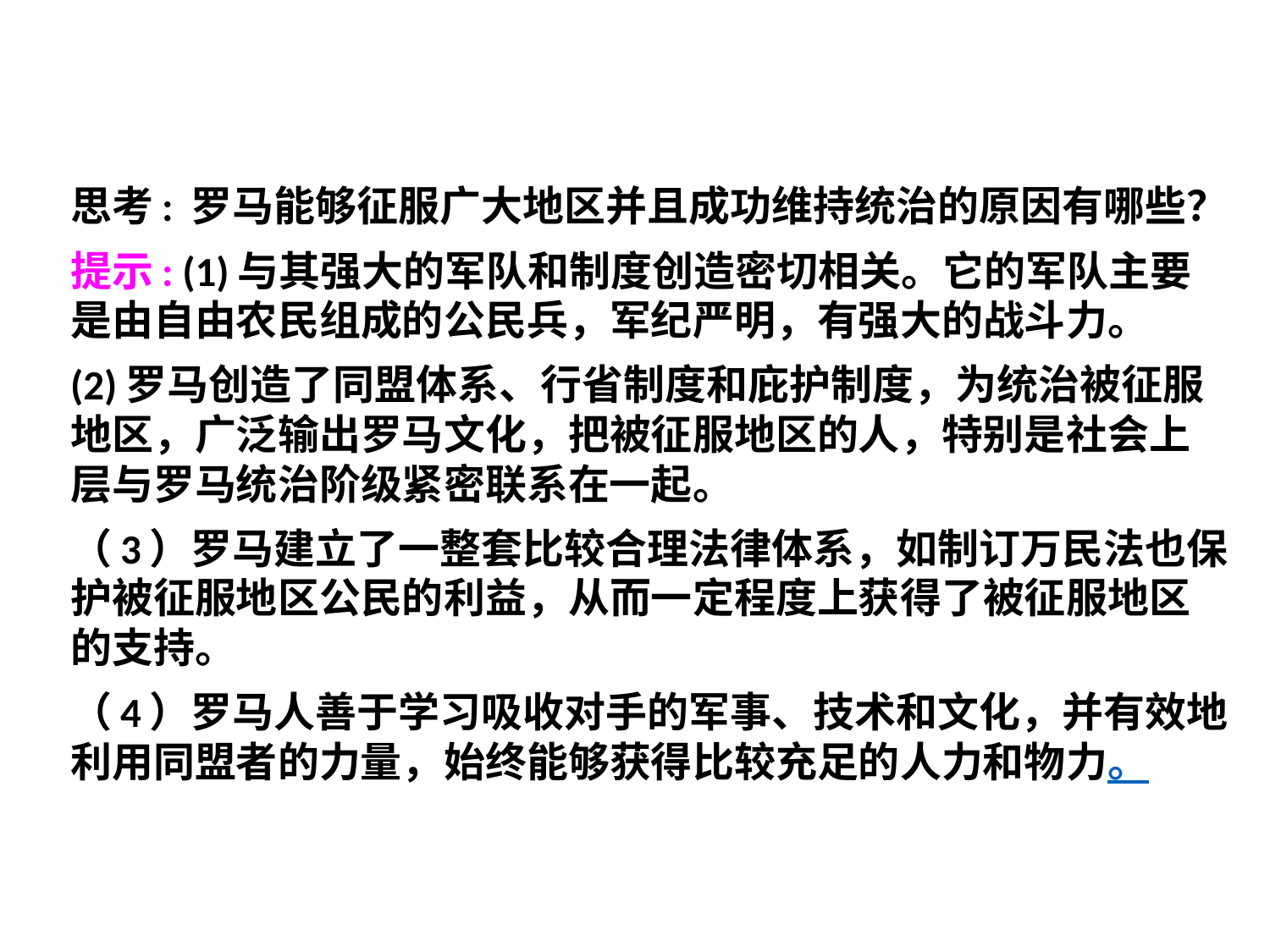

思考: 罗马能够征服广大地区并且成功维持统治的原因有哪些？
提示: (1)与其强大的军队和制度创造密切相关。它的军队主要是由自由农民组成的公民兵，军纪严明，有强大的战斗力。
(2)罗马创造了同盟体系、行省制度和庇护制度，为统治被征服地区，广泛输出罗马文化，把被征服地区的人，特别是社会上层与罗马统治阶级紧密联系在一起。
（3）罗马建立了一整套比较合理法律体系，如制订万民法也保护被征服地区公民的利益，从而一定程度上获得了被征服地区的支持。
（4）罗马人善于学习吸收对手的军事、技术和文化，并有效地利用同盟者的力量，始终能够获得比较充足的人力和物力。